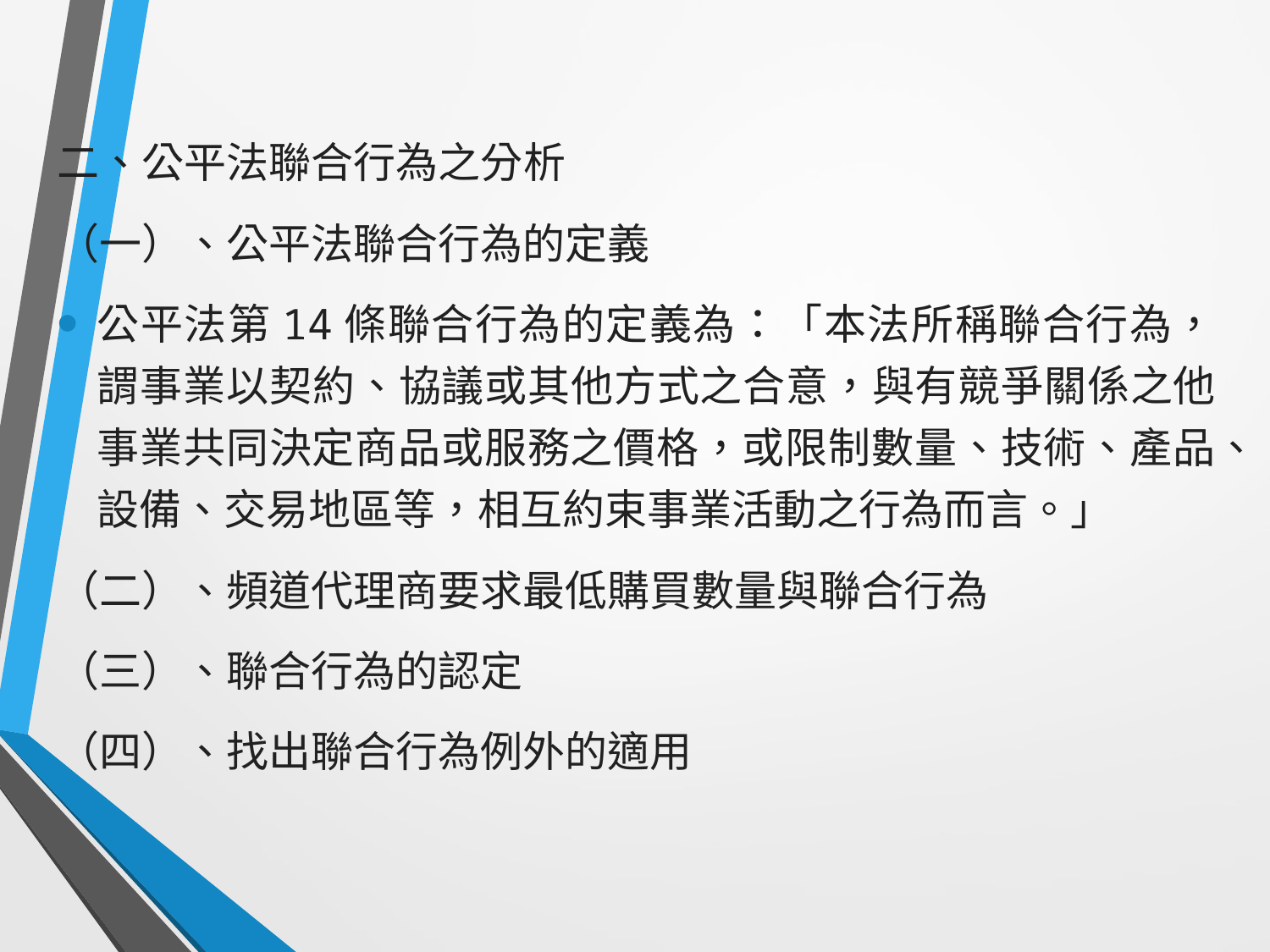

二、公平法聯合行為之分析
（一）、公平法聯合行為的定義
公平法第14條聯合行為的定義為：「本法所稱聯合行為，謂事業以契約、協議或其他方式之合意，與有競爭關係之他事業共同決定商品或服務之價格，或限制數量、技術、產品、設備、交易地區等，相互約束事業活動之行為而言。」
（二）、頻道代理商要求最低購買數量與聯合行為
（三）、聯合行為的認定
（四）、找出聯合行為例外的適用